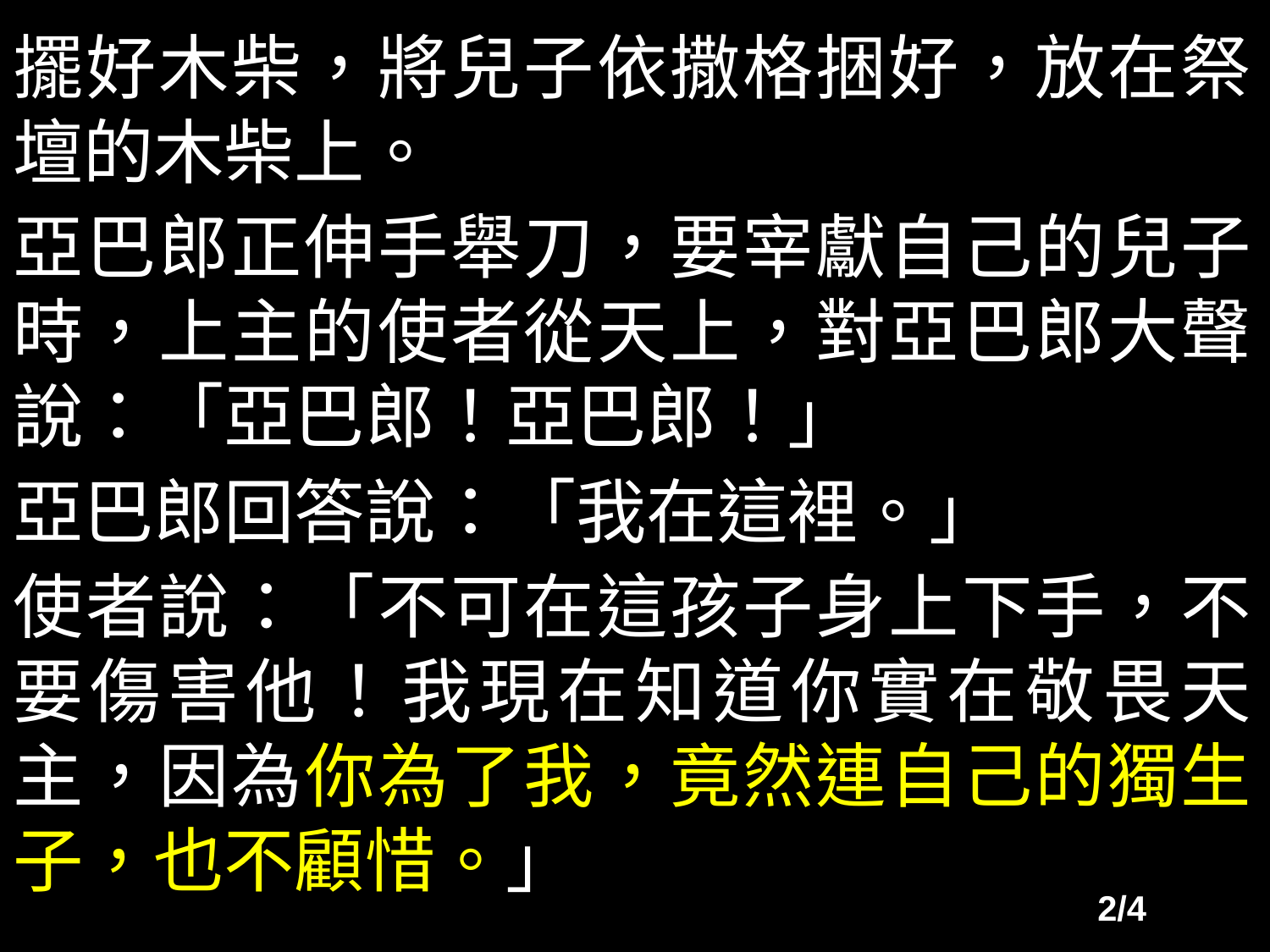

擺好木柴，將兒子依撒格捆好，放在祭壇的木柴上。
亞巴郎正伸手舉刀，要宰獻自己的兒子時，上主的使者從天上，對亞巴郎大聲說：「亞巴郎！亞巴郎！」
亞巴郎回答說：「我在這裡。」
使者說：「不可在這孩子身上下手，不要傷害他！我現在知道你實在敬畏天主，因為你為了我，竟然連自己的獨生子，也不顧惜。」

2/4